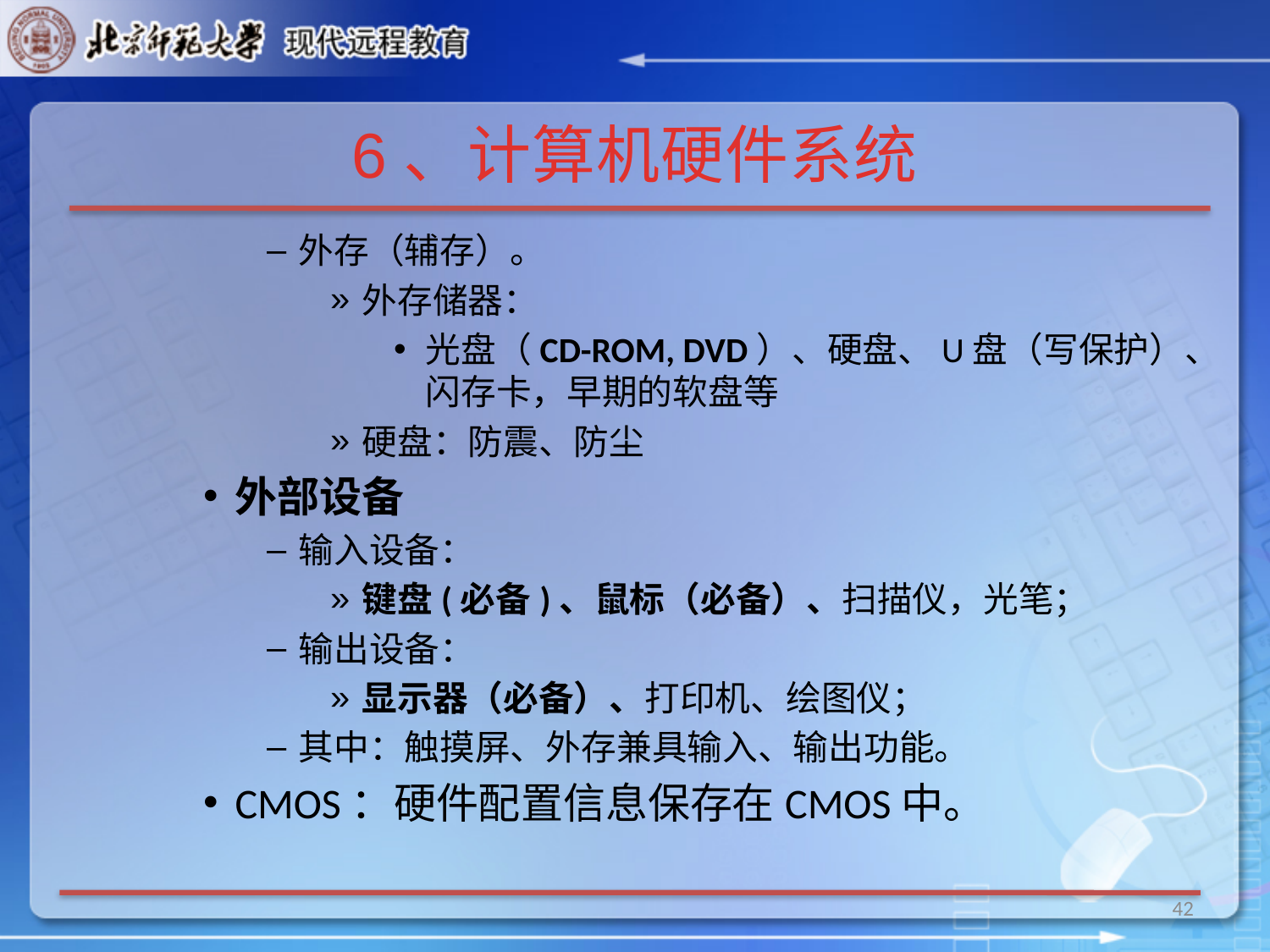

# 6、计算机硬件系统
外存（辅存）。
外存储器：
光盘（CD-ROM, DVD）、硬盘、U盘（写保护）、闪存卡，早期的软盘等
硬盘：防震、防尘
外部设备
输入设备：
键盘(必备)、鼠标（必备）、扫描仪，光笔；
输出设备：
显示器（必备）、打印机、绘图仪；
其中：触摸屏、外存兼具输入、输出功能。
CMOS：硬件配置信息保存在CMOS中。
42